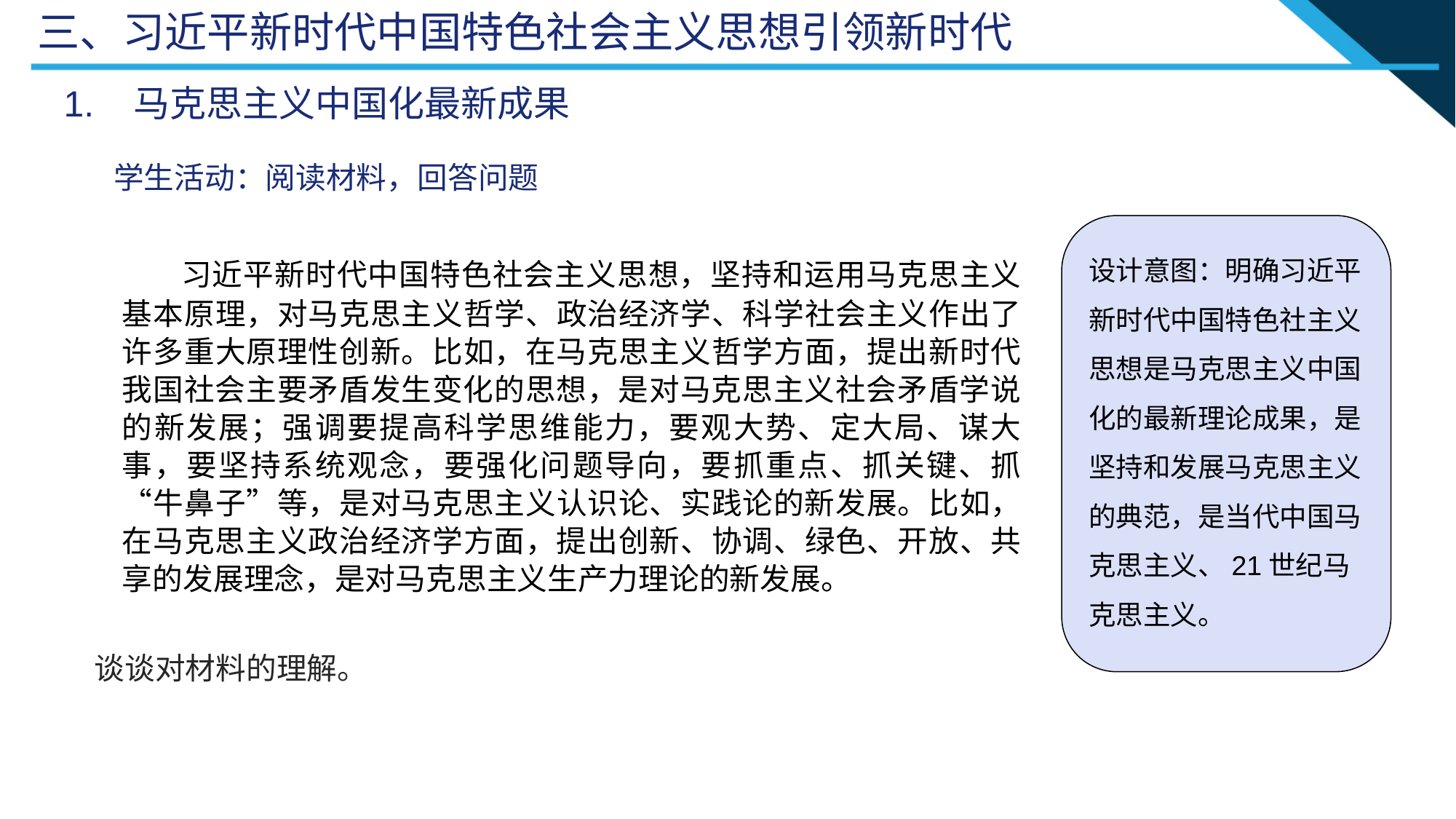

三、习近平新时代中国特色社会主义思想引领新时代
    1.   马克思主义中国化最新成果
    学生活动：阅读材料，回答问题
设计意图：明确习近平新时代中国特色社主义思想是马克思主义中国化的最新理论成果，是坚持和发展马克思主义的典范，是当代中国马克思主义、21世纪马克思主义。
      习近平新时代中国特色社会主义思想，坚持和运用马克思主义基本原理，对马克思主义哲学、政治经济学、科学社会主义作出了许多重大原理性创新。比如，在马克思主义哲学方面，提出新时代我国社会主要矛盾发生变化的思想，是对马克思主义社会矛盾学说的新发展；强调要提高科学思维能力，要观大势、定大局、谋大事，要坚持系统观念，要强化问题导向，要抓重点、抓关键、抓“牛鼻子”等，是对马克思主义认识论、实践论的新发展。比如，在马克思主义政治经济学方面，提出创新、协调、绿色、开放、共享的发展理念，是对马克思主义生产力理论的新发展。
     谈谈对材料的理解。